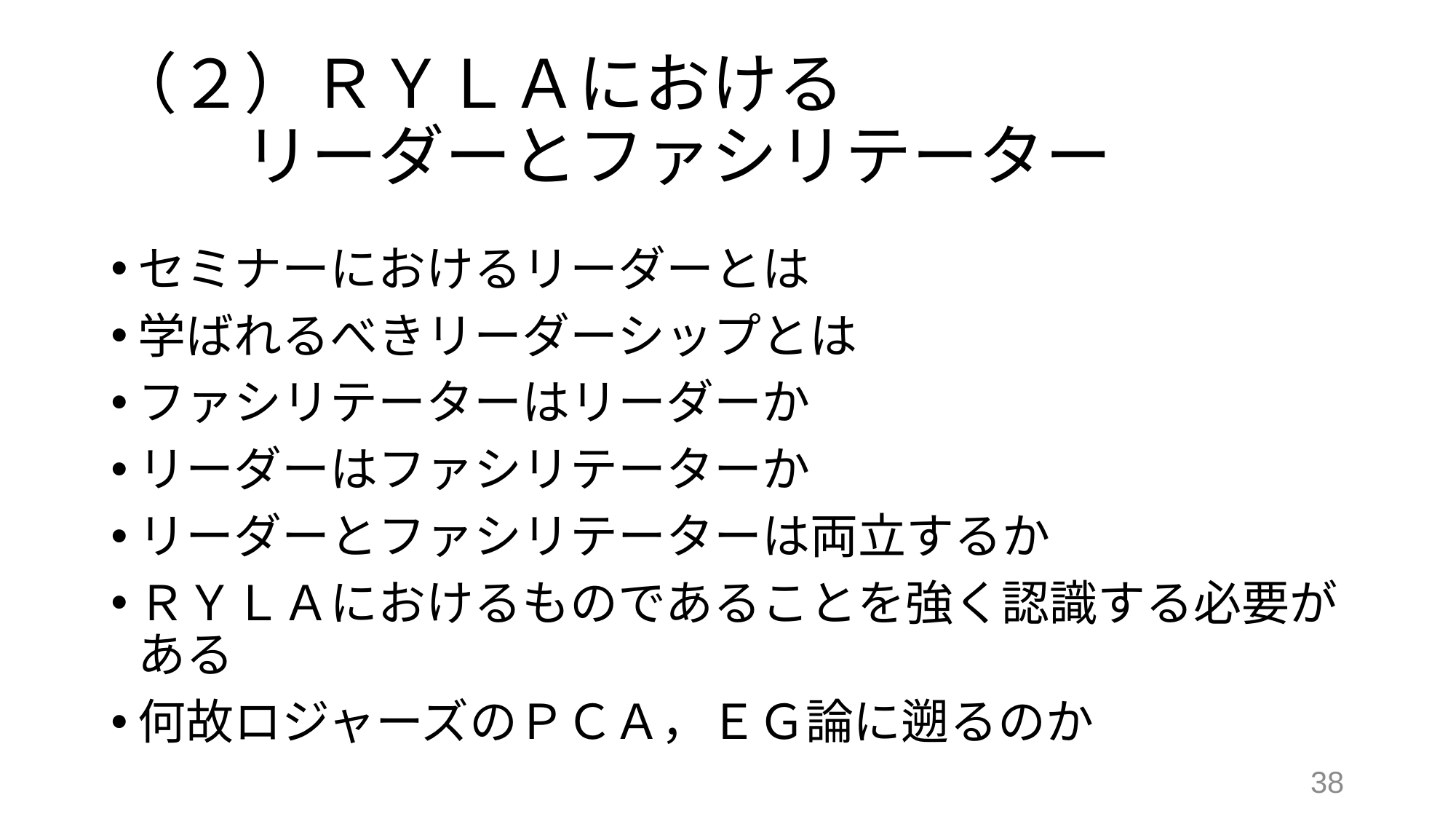

# （２）ＲＹＬＡにおける 　　リーダーとファシリテーター
セミナーにおけるリーダーとは
学ばれるべきリーダーシップとは
ファシリテーターはリーダーか
リーダーはファシリテーターか
リーダーとファシリテーターは両立するか
ＲＹＬＡにおけるものであることを強く認識する必要がある
何故ロジャーズのＰＣＡ，ＥＧ論に遡るのか
38